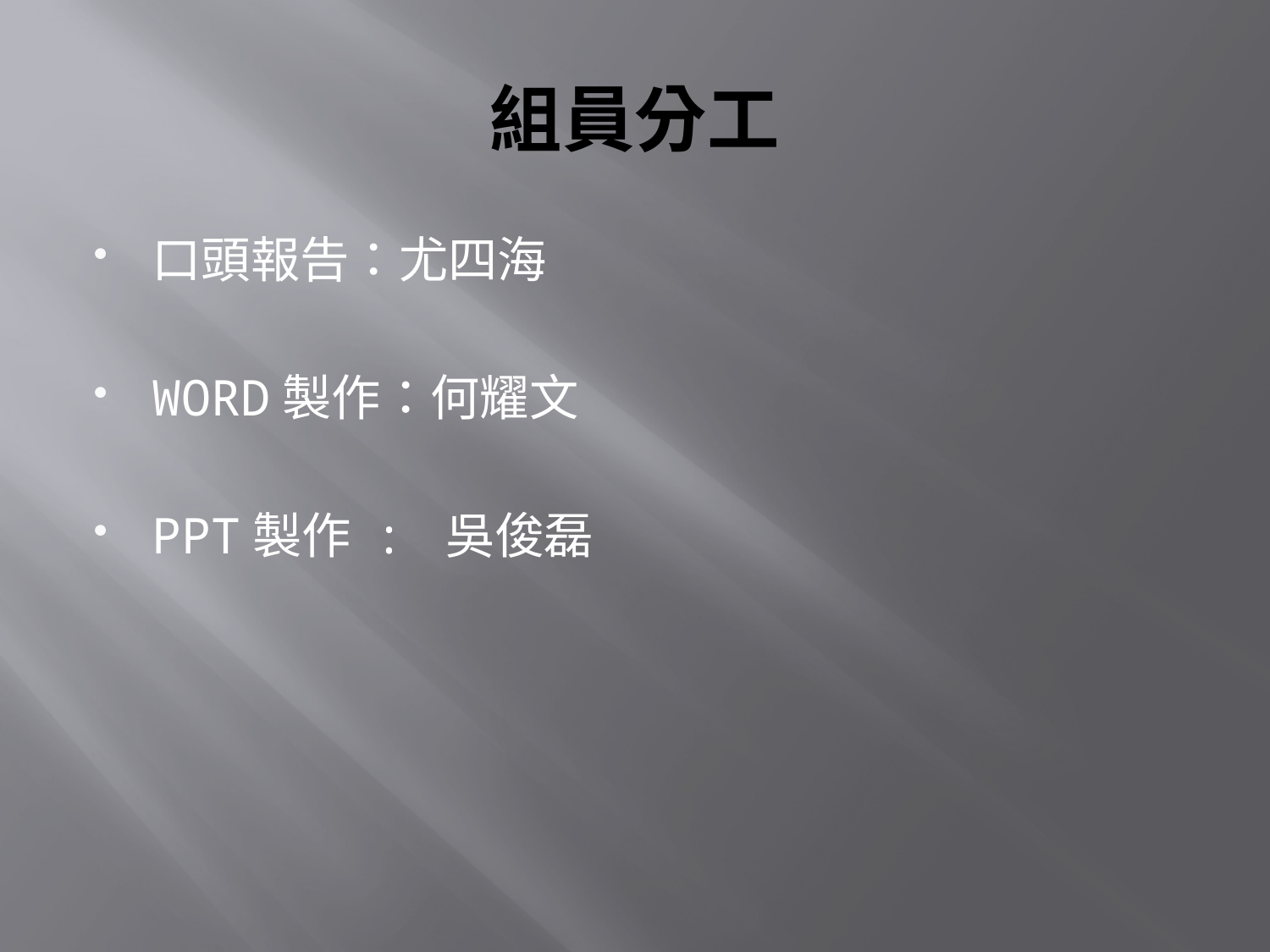

# 組員分工
口頭報告：尤四海

WORD製作：何耀文

PPT製作 : 吳俊磊